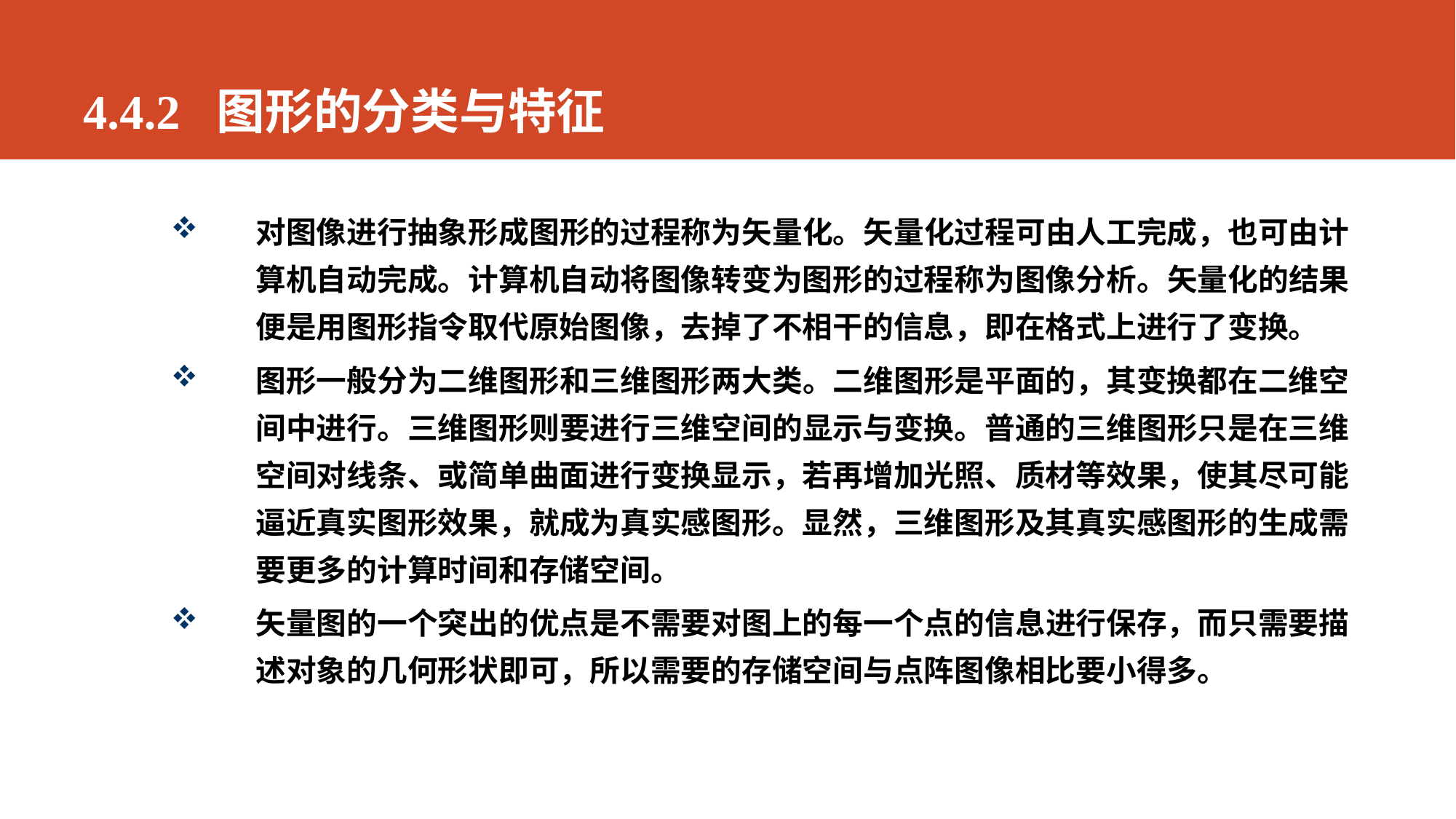

# 4.4.2  图形的分类与特征
对图像进行抽象形成图形的过程称为矢量化。矢量化过程可由人工完成，也可由计算机自动完成。计算机自动将图像转变为图形的过程称为图像分析。矢量化的结果便是用图形指令取代原始图像，去掉了不相干的信息，即在格式上进行了变换。
图形一般分为二维图形和三维图形两大类。二维图形是平面的，其变换都在二维空间中进行。三维图形则要进行三维空间的显示与变换。普通的三维图形只是在三维空间对线条、或简单曲面进行变换显示，若再增加光照、质材等效果，使其尽可能逼近真实图形效果，就成为真实感图形。显然，三维图形及其真实感图形的生成需要更多的计算时间和存储空间。
矢量图的一个突出的优点是不需要对图上的每一个点的信息进行保存，而只需要描述对象的几何形状即可，所以需要的存储空间与点阵图像相比要小得多。